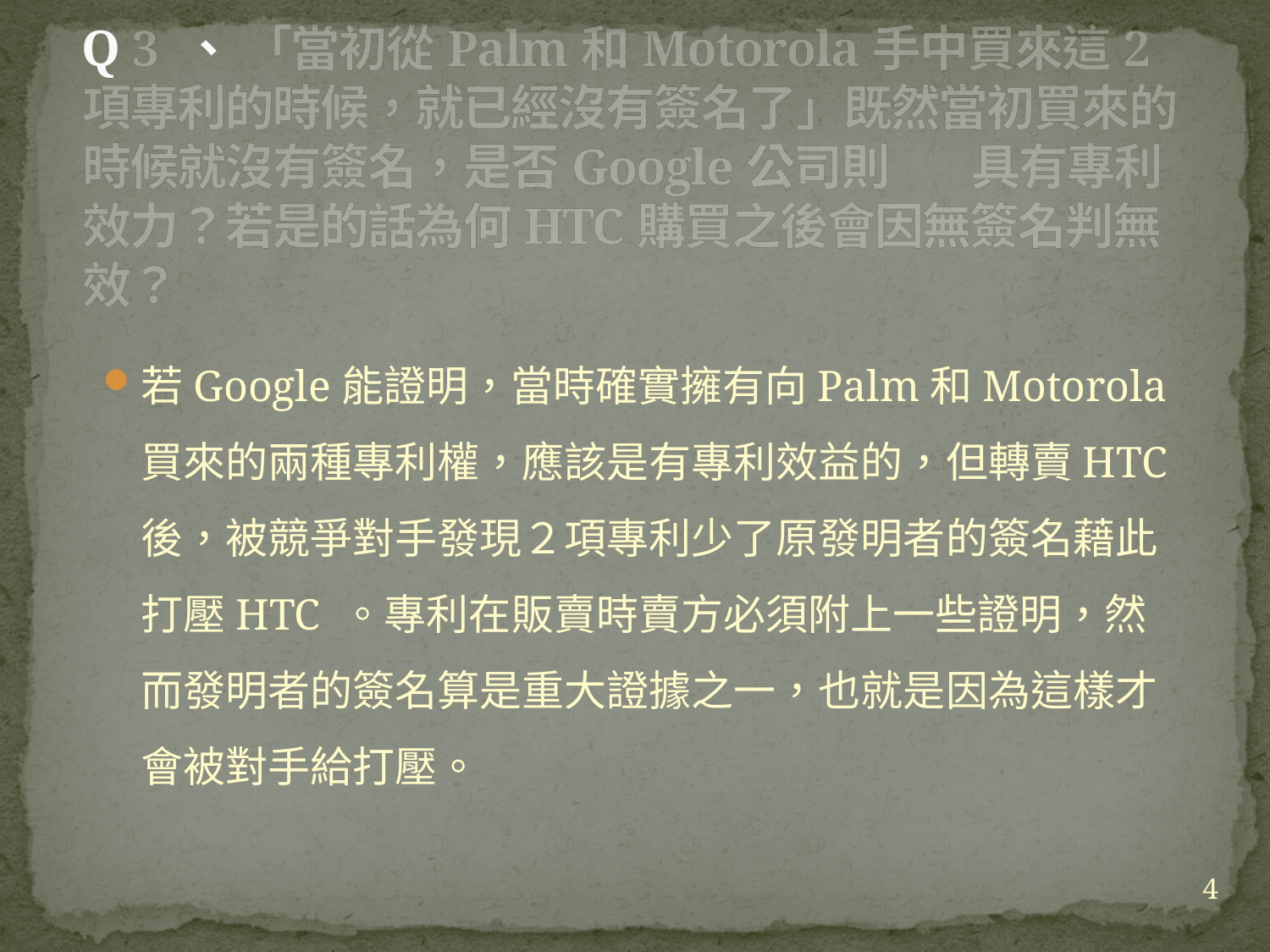

# Q 3 、 「當初從Palm和Motorola手中買來這2項專利的時候，就已經沒有簽名了」既然當初買來的時候就沒有簽名，是否Google公司則	具有專利效力？若是的話為何HTC購買之後會因無簽名判無效？
若Google能證明，當時確實擁有向Palm和Motorola買來的兩種專利權，應該是有專利效益的，但轉賣HTC後，被競爭對手發現２項專利少了原發明者的簽名藉此打壓HTC 。專利在販賣時賣方必須附上一些證明，然而發明者的簽名算是重大證據之一，也就是因為這樣才會被對手給打壓。
4